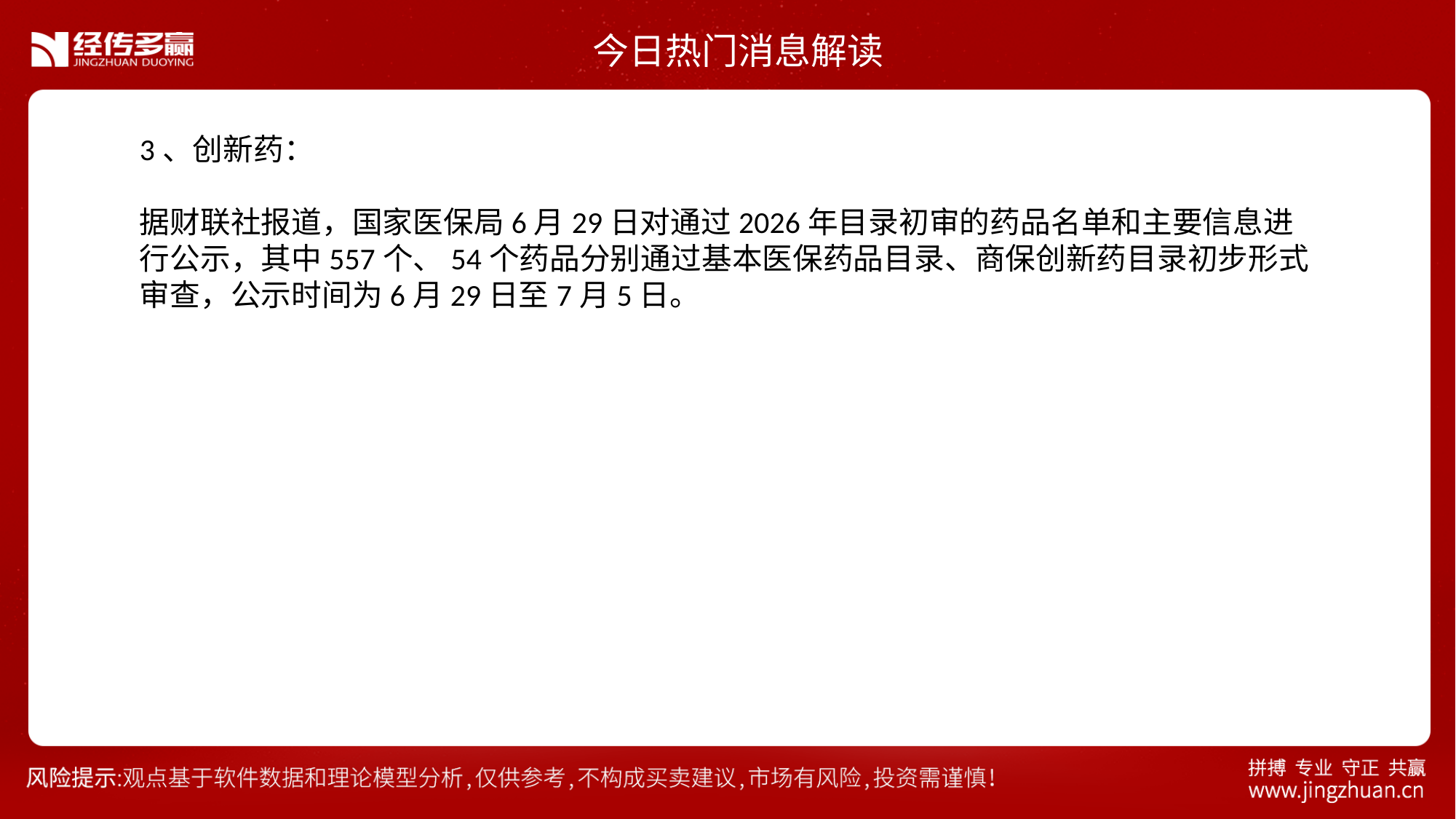

今日热门消息解读
3、创新药：

据财联社报道，国家医保局6月29日对通过2026年目录初审的药品名单和主要信息进行公示，其中557个、54个药品分别通过基本医保药品目录、商保创新药目录初步形式审查，公示时间为6月29日至7月5日。